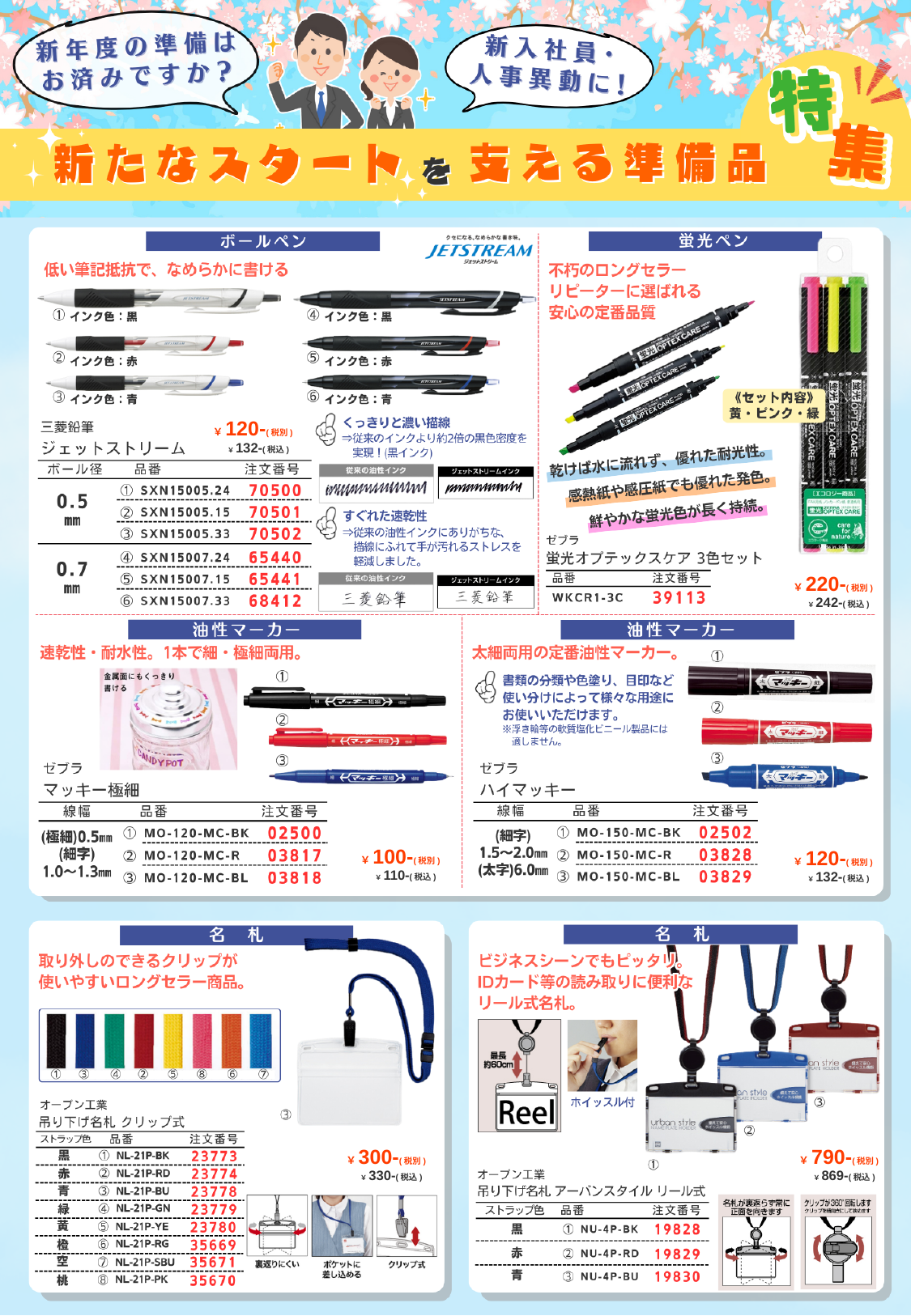

￥120-(税別)
￥132-(税込)
￥220-(税別)
￥242-(税込)
￥100-(税別)
￥120-(税別)
￥110-(税込)
￥132-(税込)
￥300-(税別)
￥790-(税別)
￥330-(税込)
￥869-(税込)